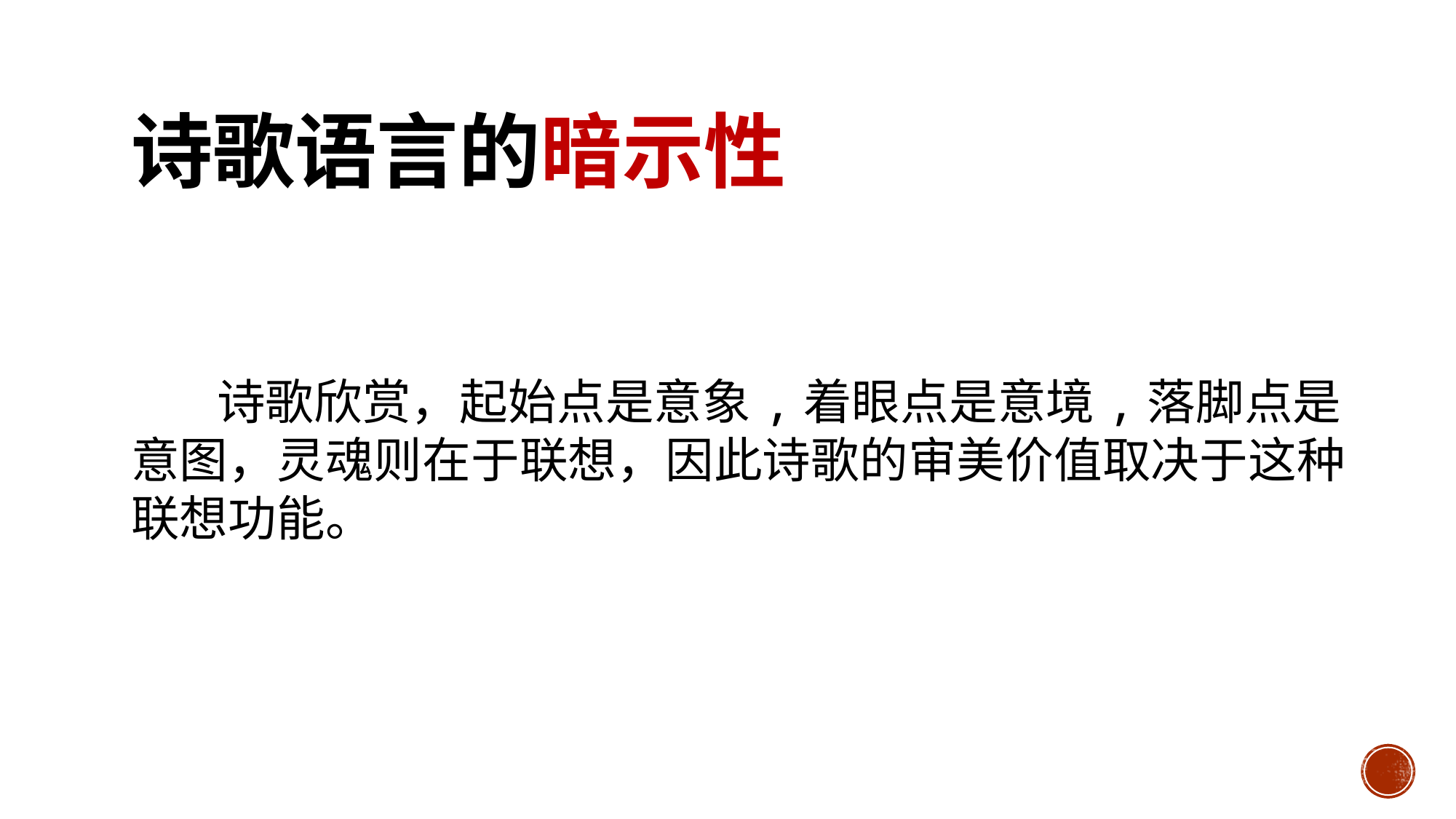

# 诗歌语言的暗示性
        诗歌欣赏，起始点是意象,着眼点是意境,落脚点是意图，灵魂则在于联想，因此诗歌的审美价值取决于这种联想功能。